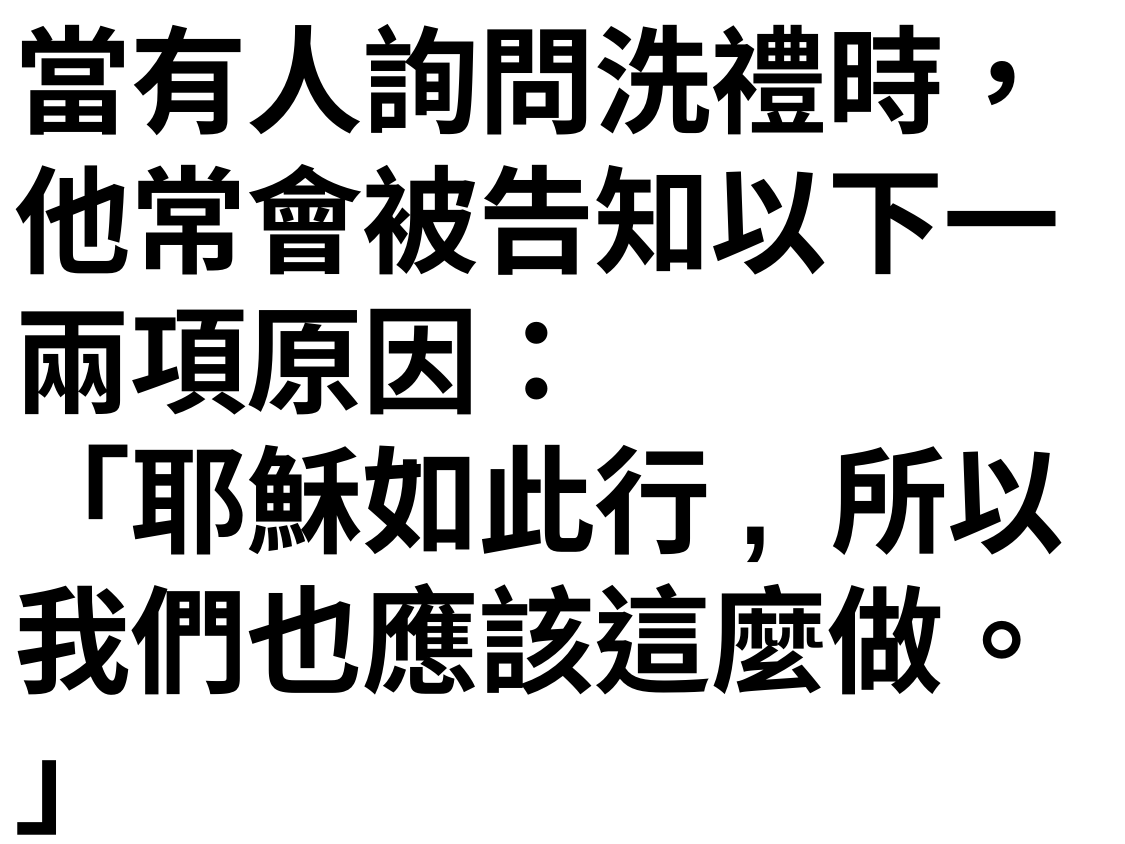

當有人詢問洗禮時，他常會被告知以下一兩項原因：
「耶穌如此行, 所以我們也應該這麼做。
」